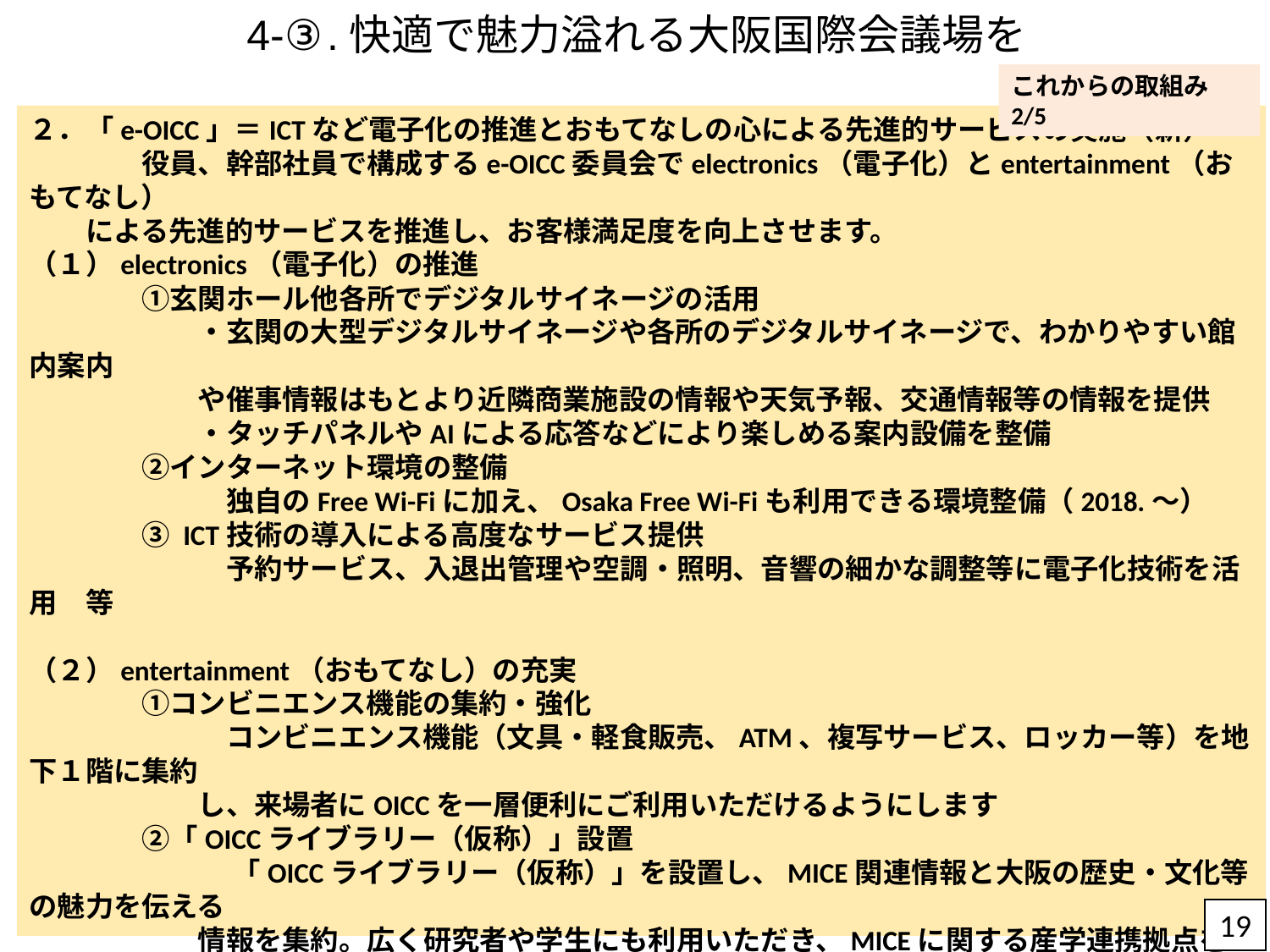

# 4-③.快適で魅力溢れる大阪国際会議場を
これからの取組み2/5
２．「e-OICC」＝ICTなど電子化の推進とおもてなしの心による先進的サービスの実施（新）
　　　　役員、幹部社員で構成するe-OICC委員会でelectronics（電子化）とentertainment（おもてなし）
　　による先進的サービスを推進し、お客様満足度を向上させます。
（１）electronics（電子化）の推進
　　　　①玄関ホール他各所でデジタルサイネージの活用
　　　　　　・玄関の大型デジタルサイネージや各所のデジタルサイネージで、わかりやすい館内案内
　　　　　　や催事情報はもとより近隣商業施設の情報や天気予報、交通情報等の情報を提供
　　　　　　・タッチパネルやAIによる応答などにより楽しめる案内設備を整備
　　　　②インターネット環境の整備
　　　　　　　独自のFree Wi-Fiに加え、Osaka Free Wi-Fiも利用できる環境整備（2018.～）
　　　　③ ICT技術の導入による高度なサービス提供
　　　　　　　予約サービス、入退出管理や空調・照明、音響の細かな調整等に電子化技術を活用　等

（２）entertainment（おもてなし）の充実
　　　　①コンビニエンス機能の集約・強化
　　　　　　　コンビニエンス機能（文具・軽食販売、ATM、複写サービス、ロッカー等）を地下１階に集約
　　　　　　し、来場者にOICCを一層便利にご利用いただけるようにします
　　　　②「OICCライブラリー（仮称）」設置
　　　　　　　 「OICCライブラリー（仮称）」を設置し、MICE関連情報と大阪の歴史・文化等の魅力を伝える
　　　　　　情報を集約。広く研究者や学生にも利用いただき、MICEに関する産学連携拠点を目指します
　　　　③ラウンジの整備
　　　　　　　来場者に、会議等の合間のひと時を寛いで過ごしいただける「ラウンジ」を整備します

19